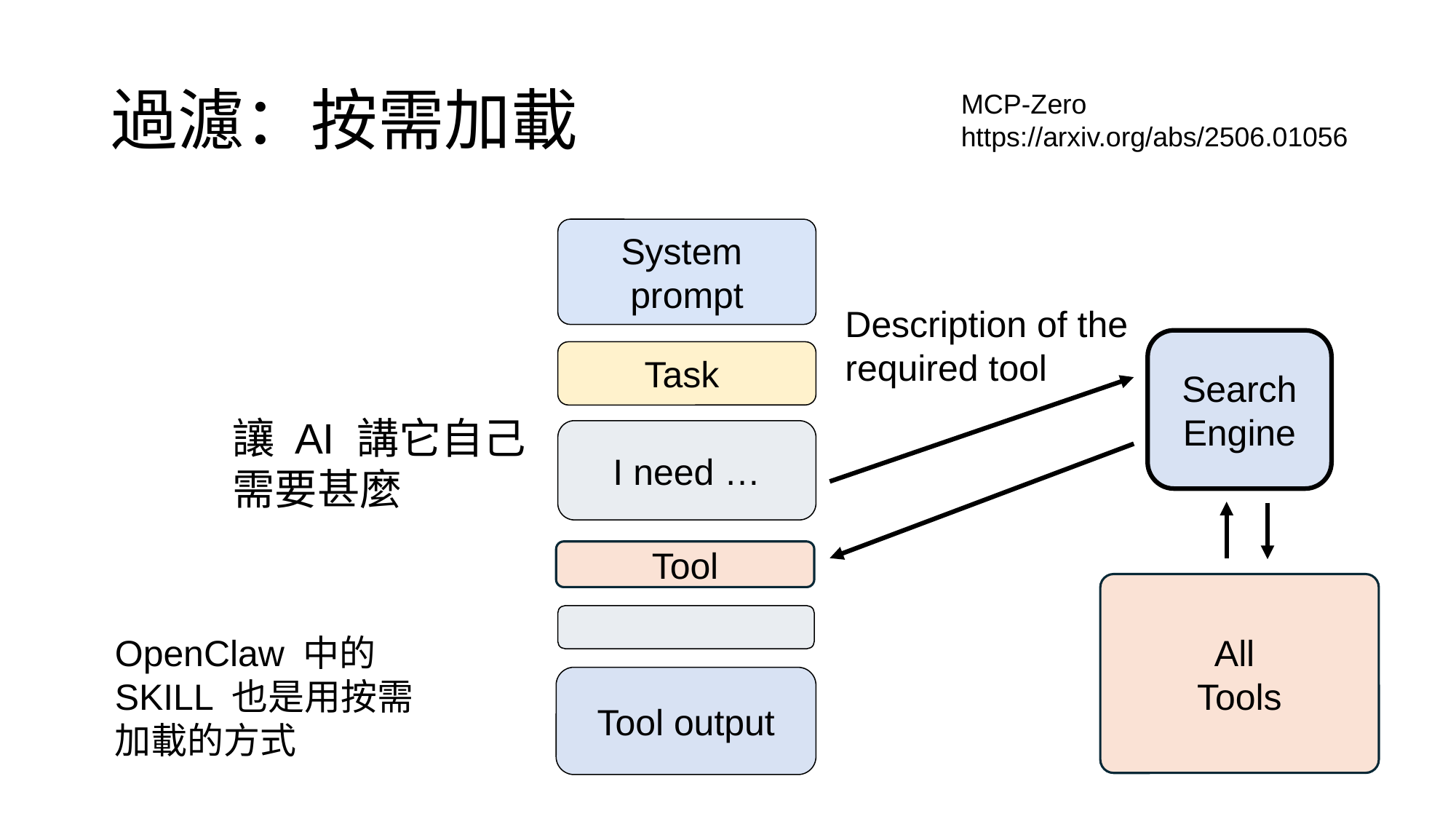

# 過濾：按需加載
MCP-Zero
https://arxiv.org/abs/2506.01056

System
prompt
Description of the required tool
Search
Engine
Task
讓 AI 講它自己需要甚麼
I need …
Tool
All
Tools

OpenClaw 中的 SKILL 也是用按需加載的方式
Tool output